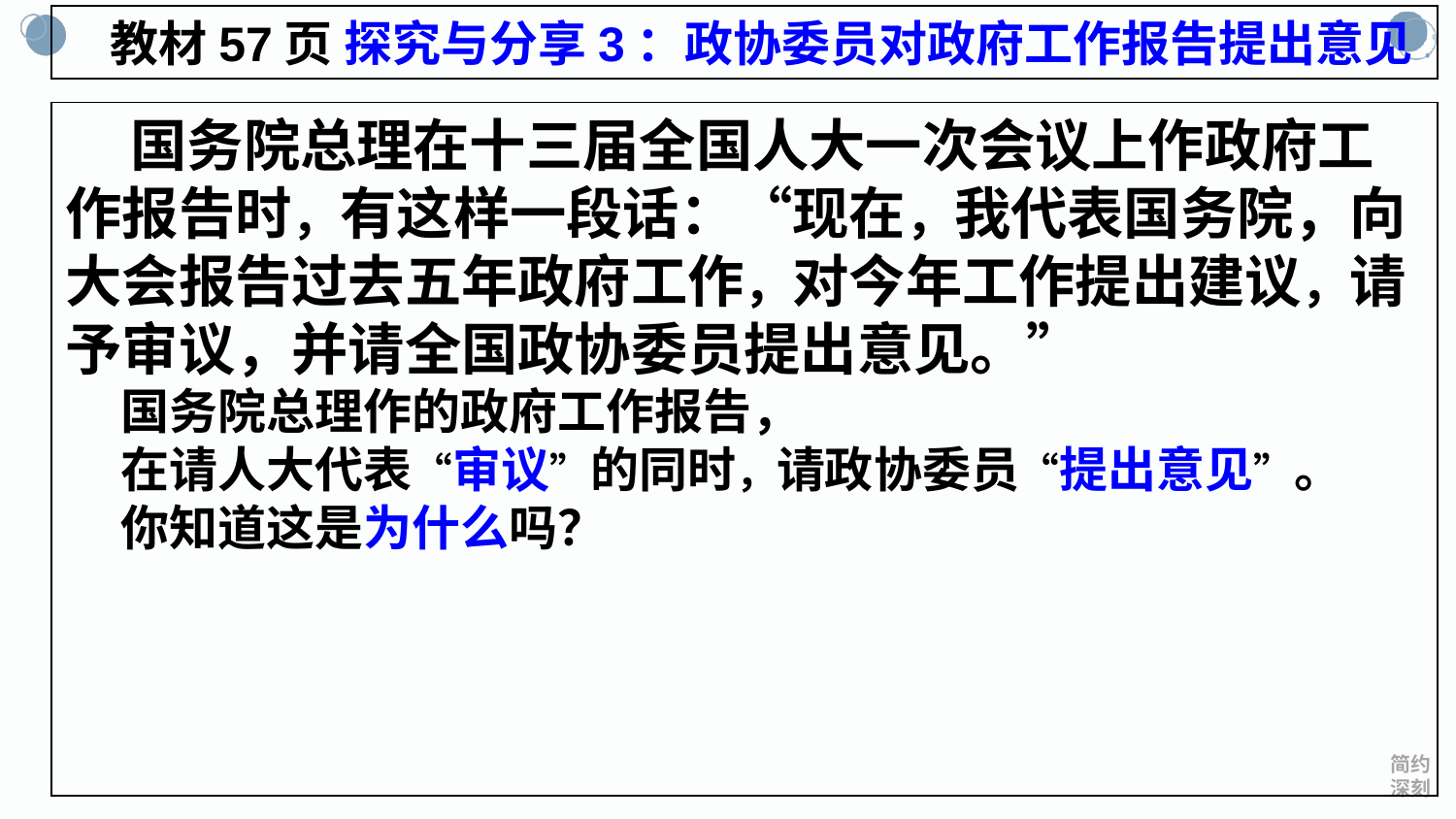

教材57页 探究与分享3：政协委员对政府工作报告提出意见
    国务院总理在十三届全国人大一次会议上作政府工作报告时，有这样一段话：“现在，我代表国务院，向大会报告过去五年政府工作，对今年工作提出建议，请予审议，并请全国政协委员提出意见。”
    国务院总理作的政府工作报告，
    在请人大代表“审议”的同时，请政协委员“提出意见”。
    你知道这是为什么吗？